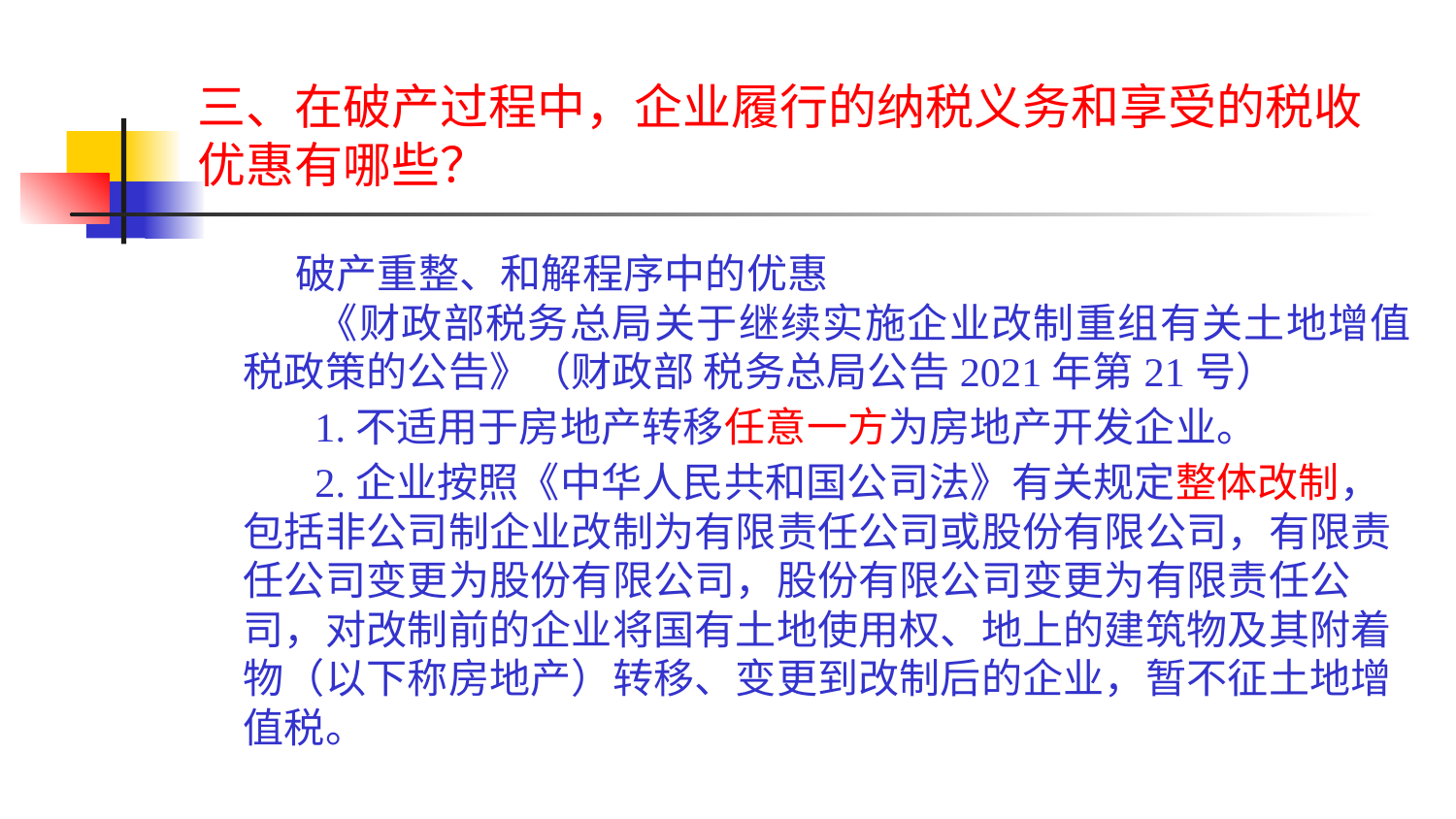

# 三、在破产过程中，企业履行的纳税义务和享受的税收优惠有哪些？
         破产重整、和解程序中的优惠
          《财政部税务总局关于继续实施企业改制重组有关土地增值税政策的公告》（财政部 税务总局公告2021年第21号）
           1.不适用于房地产转移任意一方为房地产开发企业。
           2.企业按照《中华人民共和国公司法》有关规定整体改制，包括非公司制企业改制为有限责任公司或股份有限公司，有限责任公司变更为股份有限公司，股份有限公司变更为有限责任公司，对改制前的企业将国有土地使用权、地上的建筑物及其附着物（以下称房地产）转移、变更到改制后的企业，暂不征土地增值税。